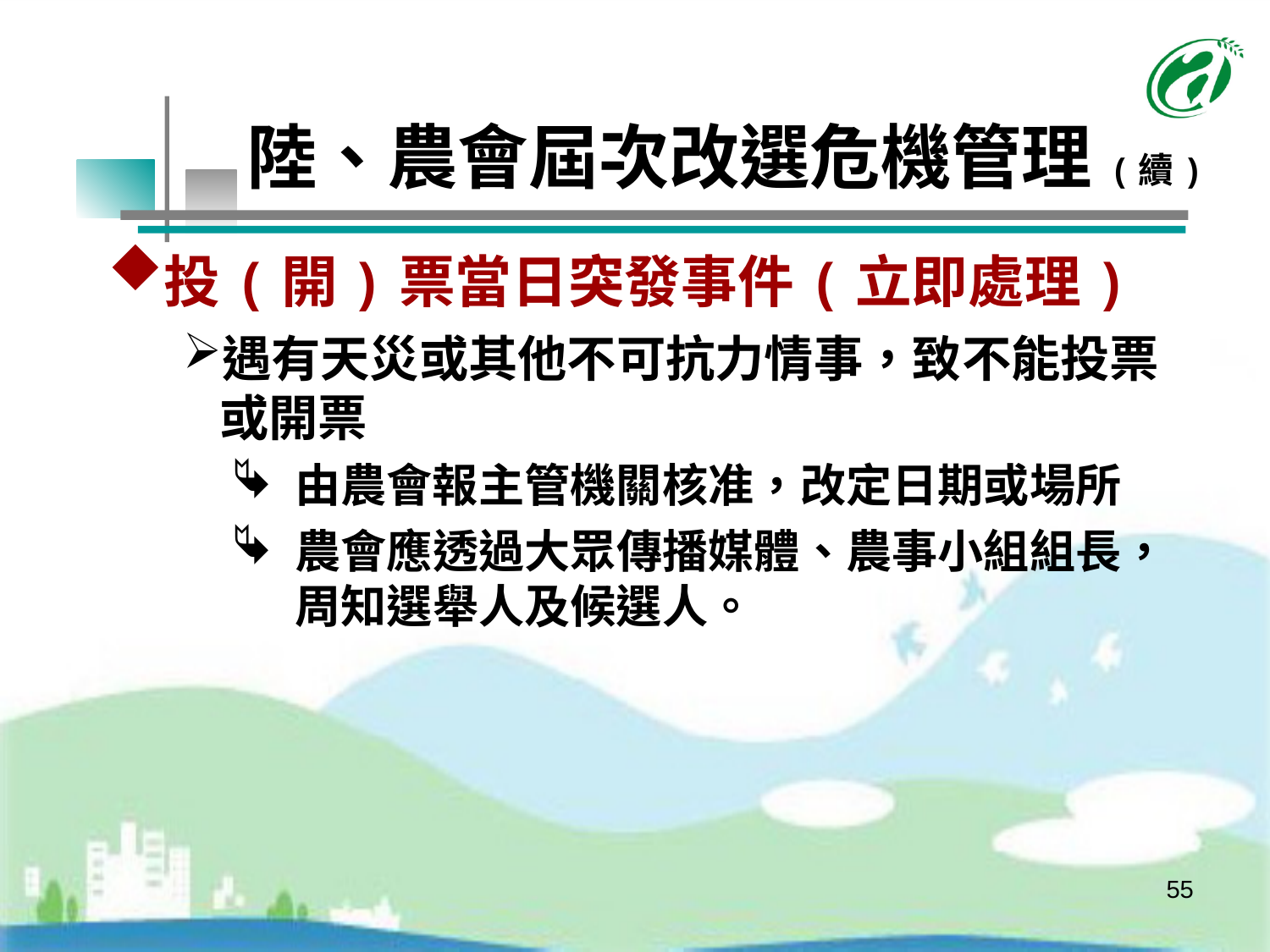

# 陸、農會屆次改選危機管理(續)

投(開)票當日突發事件(立即處理)
遇有天災或其他不可抗力情事，致不能投票或開票
由農會報主管機關核准，改定日期或場所
農會應透過大眾傳播媒體、農事小組組長，周知選舉人及候選人。

55